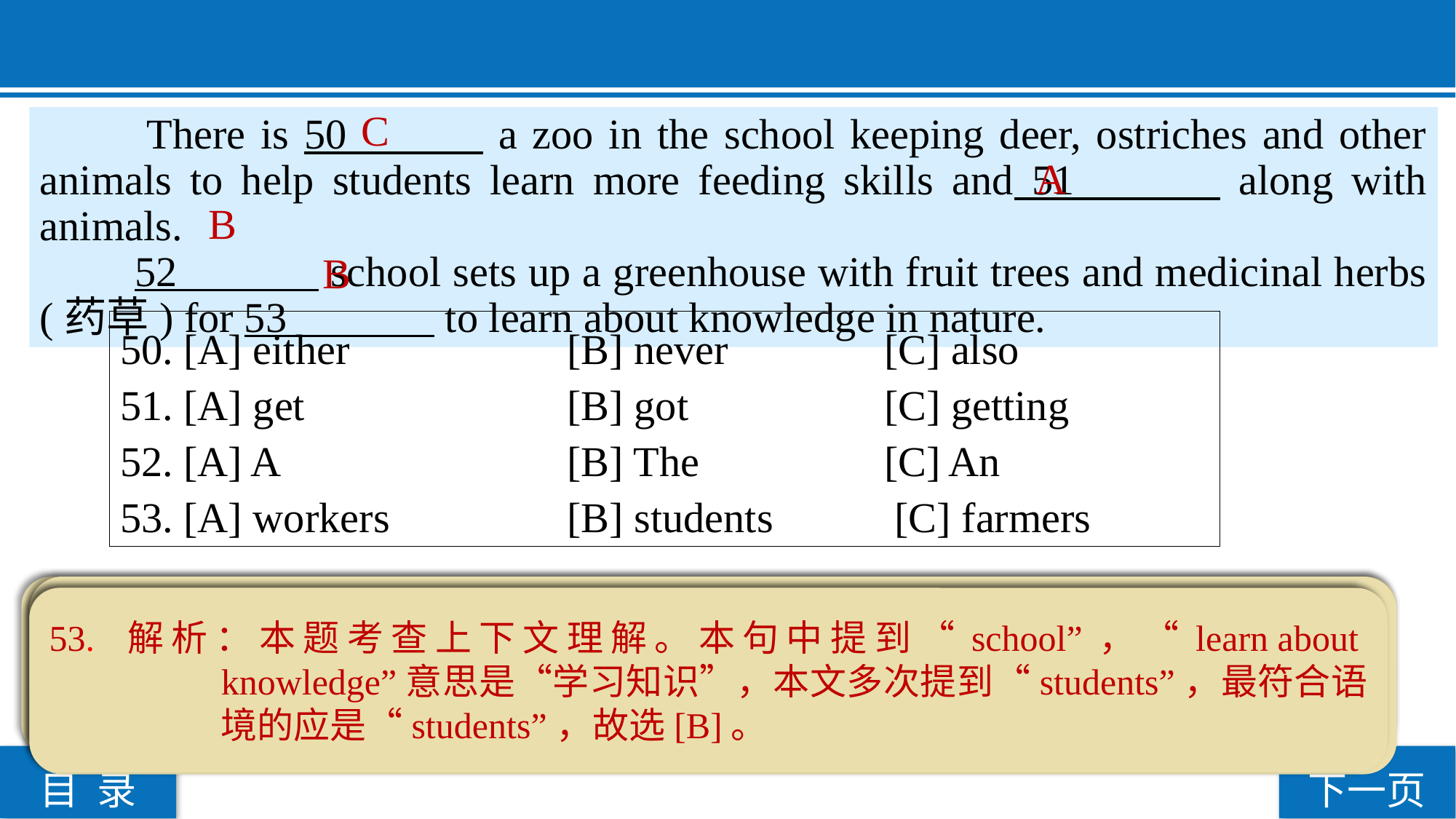

C
       There is 50          a zoo in the school keeping deer, ostriches and other animals to help students learn more feeding skills and 51         along with animals.
        52             school sets up a greenhouse with fruit trees and medicinal herbs (药草) for 53               to learn about knowledge in nature.
A
 B
B
50. [A] either		 [B] never 		[C] also
51. [A] get			 [B] got 		[C] getting
52. [A] A 			 [B] The 		[C] An
53. [A] workers 		 [B] students		 [C] farmers
50. 解析：本题考查副词。either意思是“也”，一般用于疑问句或否定句中；“never”意思是“从不”；“also”意思是“还”，一般用于肯定句中。根据上下文，本题的句意为“学校里还有一个动物园……”，故选[C]。
51. 解析：本题考查动词词组。根据词组“help sb. do sth.”，以及句中的并列连词“and”，本题应选get的动词原形，故选[A]。
52. 解析：本题考查冠词。“school”在上文多次提到，此处应用“the”，故选[B]。
53. 解析：本题考查上下文理解。本句中提到“school”，“learn about knowledge”意思是“学习知识”，本文多次提到“students”，最符合语境的应是“students”，故选[B]。